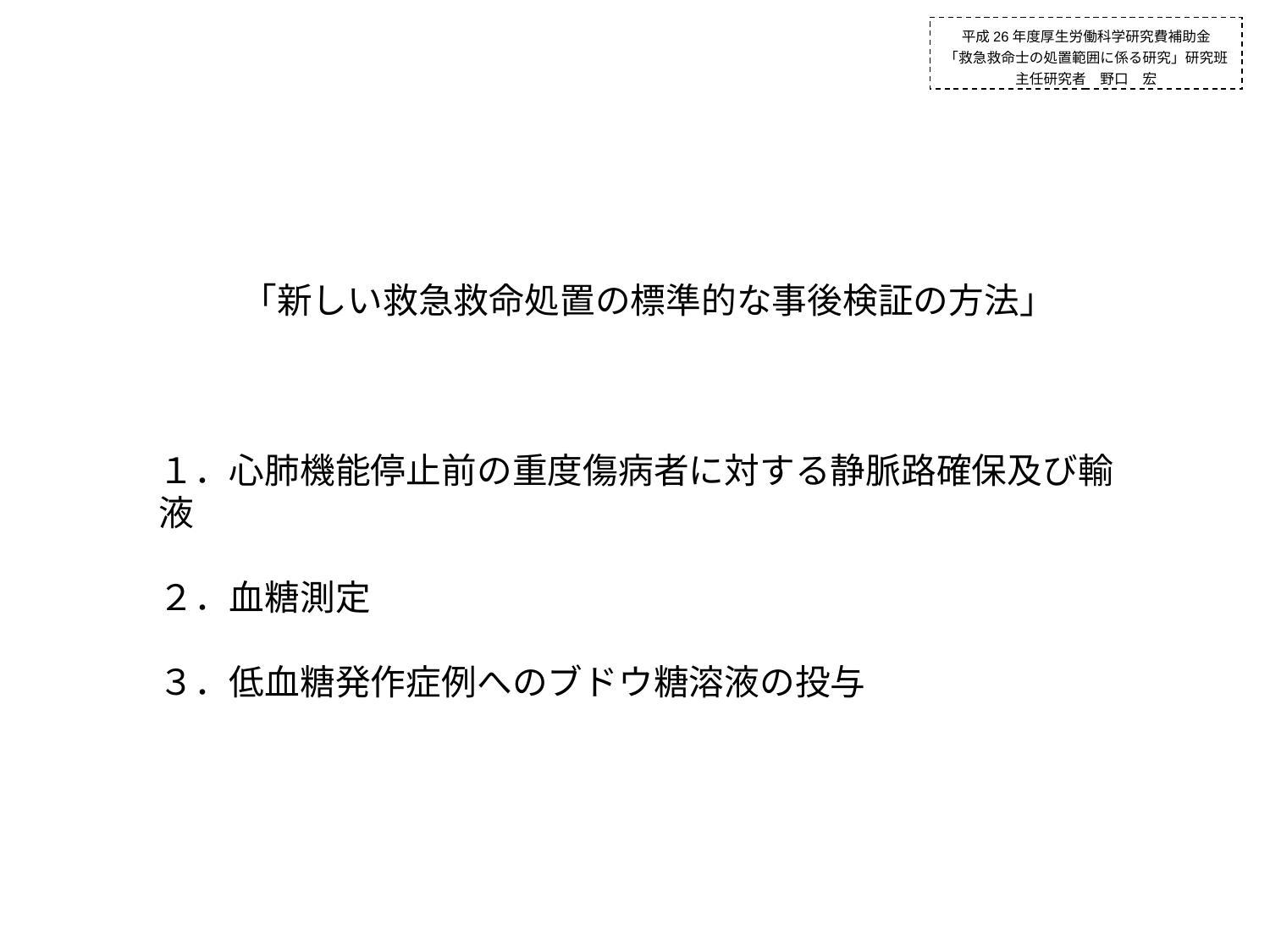

平成26年度厚生労働科学研究費補助金
「救急救命士の処置範囲に係る研究」研究班
主任研究者　野口　宏

「新しい救急救命処置の標準的な事後検証の方法」

１．心肺機能停止前の重度傷病者に対する静脈路確保及び輸液

２．血糖測定

３．低血糖発作症例へのブドウ糖溶液の投与